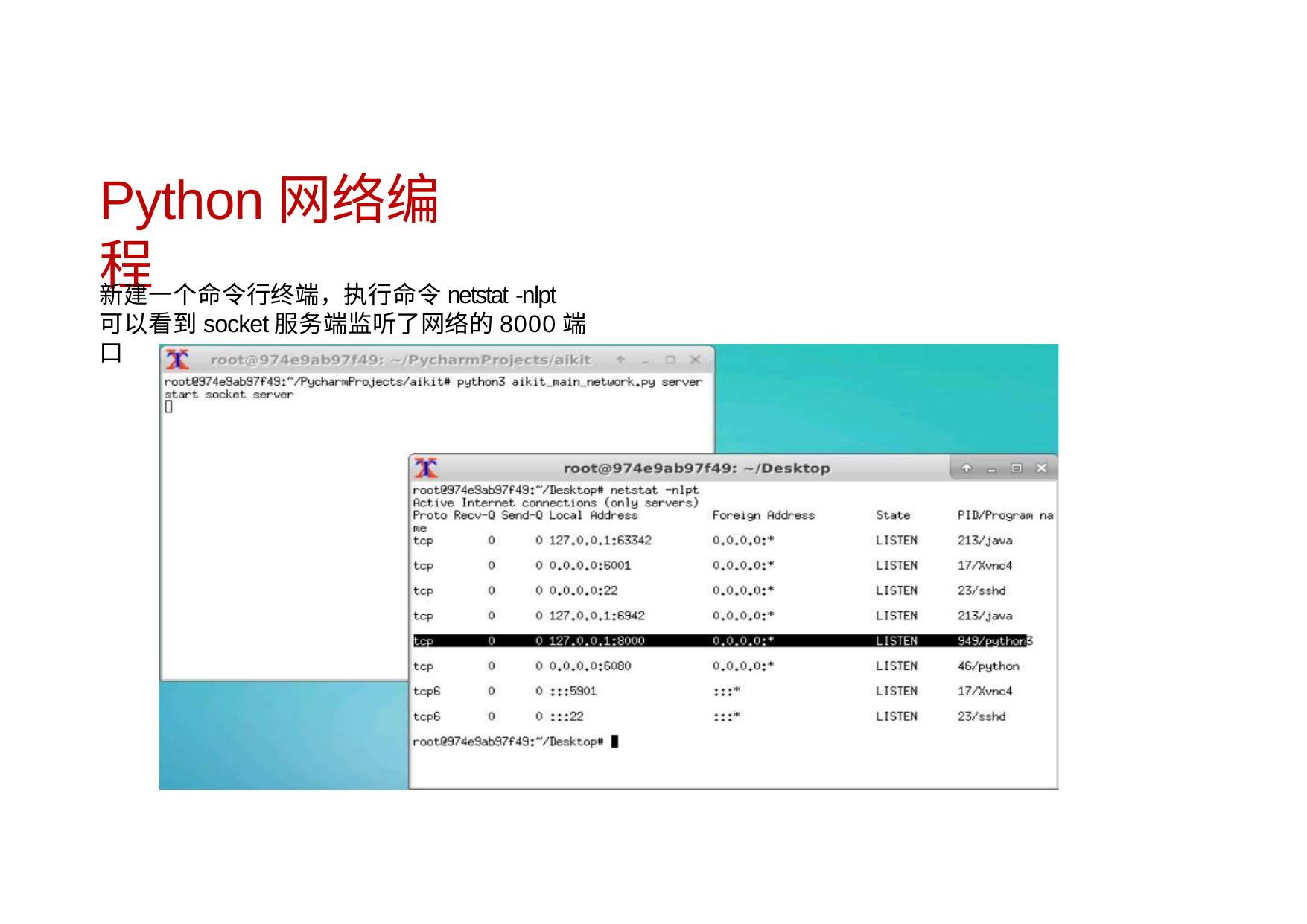

# Python网络编程
新建一个命令行终端，执行命令netstat -nlpt  可以看到socket服务端监听了网络的8000端口